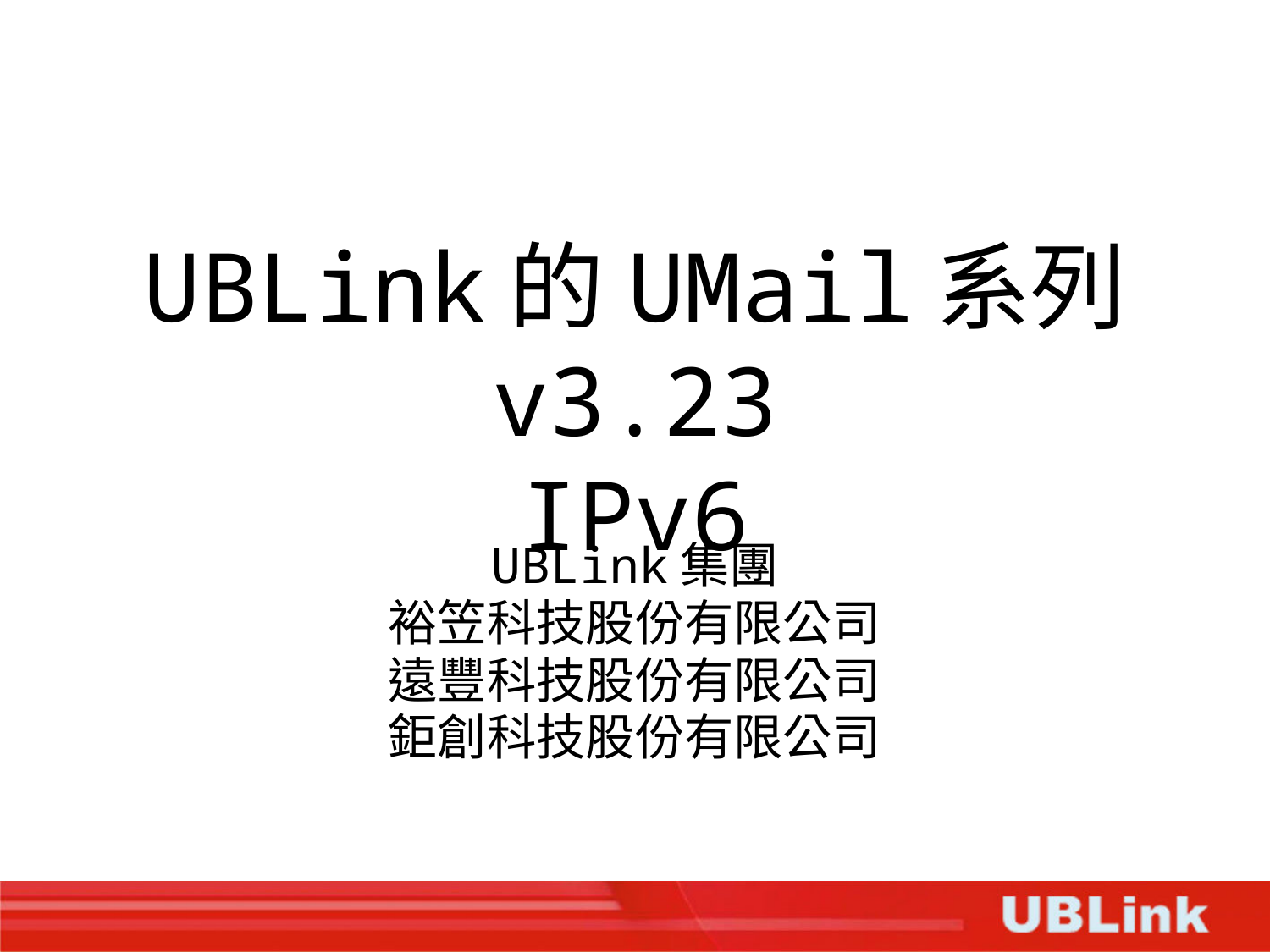

# UBLink的UMail系列 v3.23 IPv6
UBLink集團
裕笠科技股份有限公司
遠豐科技股份有限公司
鉅創科技股份有限公司